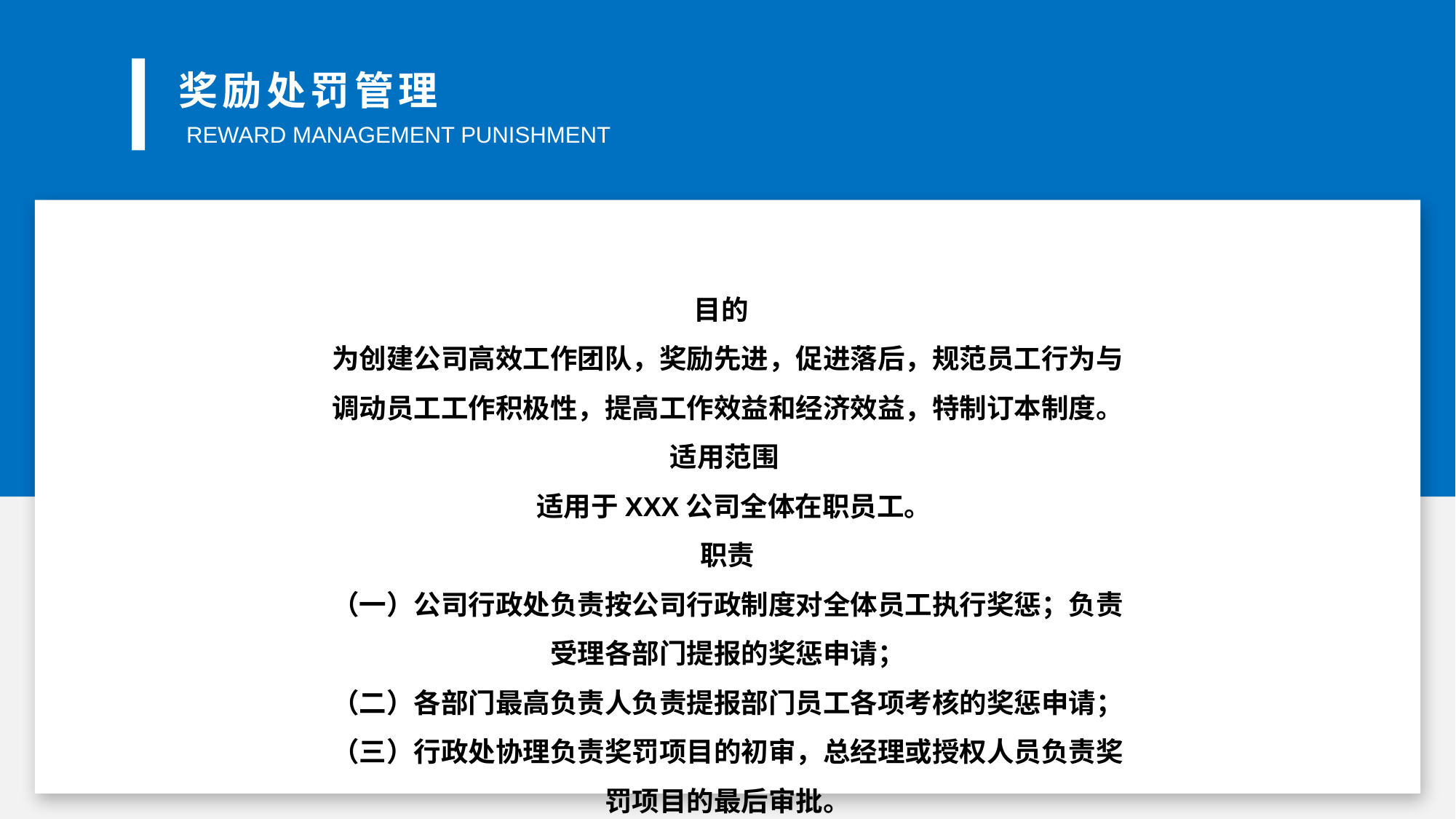

奖励处罚管理
REWARD MANAGEMENT PUNISHMENT

目的
为创建公司高效工作团队，奖励先进，促进落后，规范员工行为与调动员工工作积极性，提高工作效益和经济效益，特制订本制度。
适用范围
 适用于XXX公司全体在职员工。
职责
（一）公司行政处负责按公司行政制度对全体员工执行奖惩；负责受理各部门提报的奖惩申请；
（二）各部门最高负责人负责提报部门员工各项考核的奖惩申请；
（三）行政处协理负责奖罚项目的初审，总经理或授权人员负责奖罚项目的最后审批。
管理要求
（一）奖励分为五大类：1、嘉奖；2、记功；3、记大功；4、调薪 ；5、晋升。